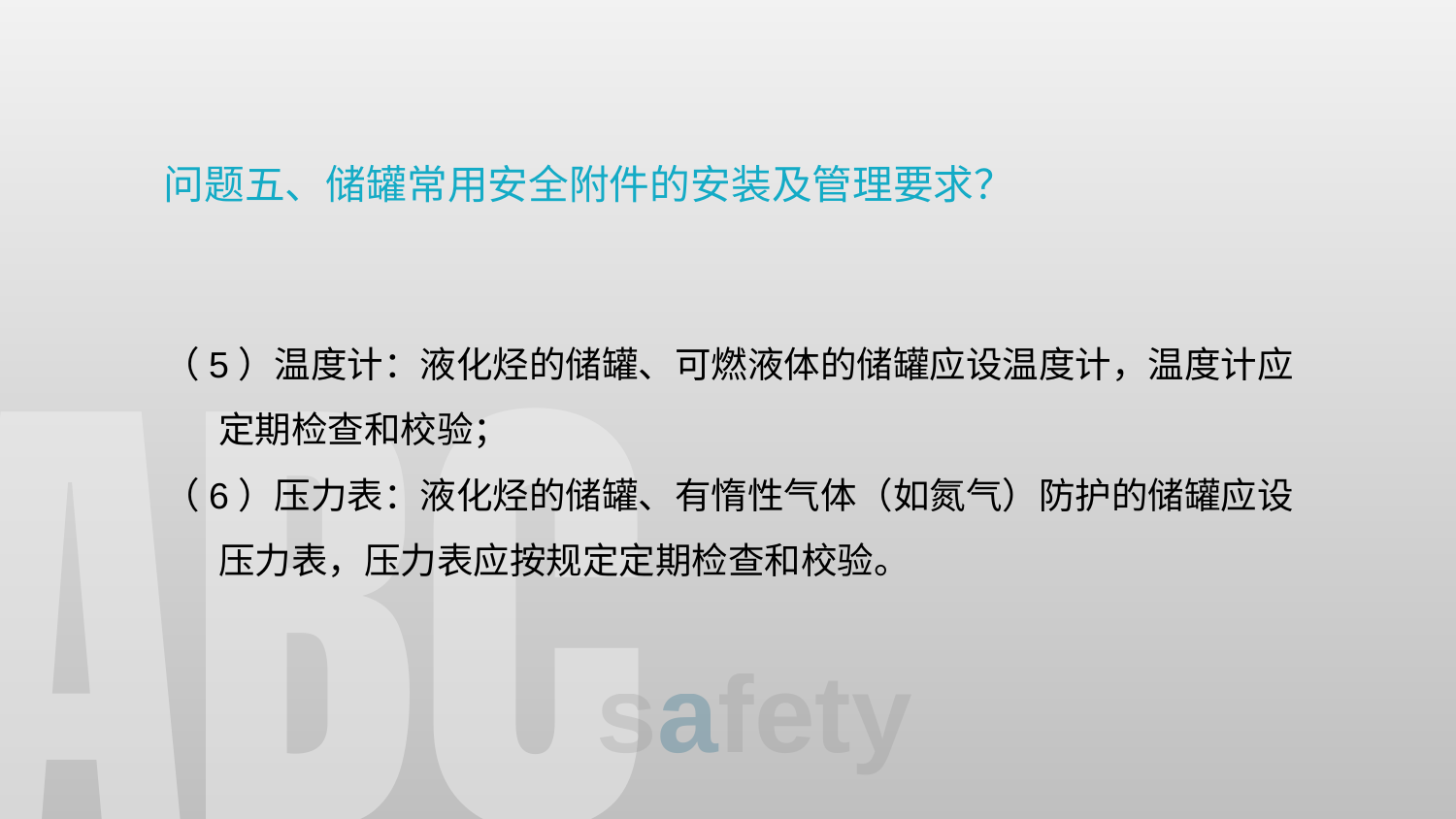

问题五、储罐常用安全附件的安装及管理要求？
（5）温度计：液化烃的储罐、可燃液体的储罐应设温度计，温度计应定期检查和校验；
（6）压力表：液化烃的储罐、有惰性气体（如氮气）防护的储罐应设压力表，压力表应按规定定期检查和校验。